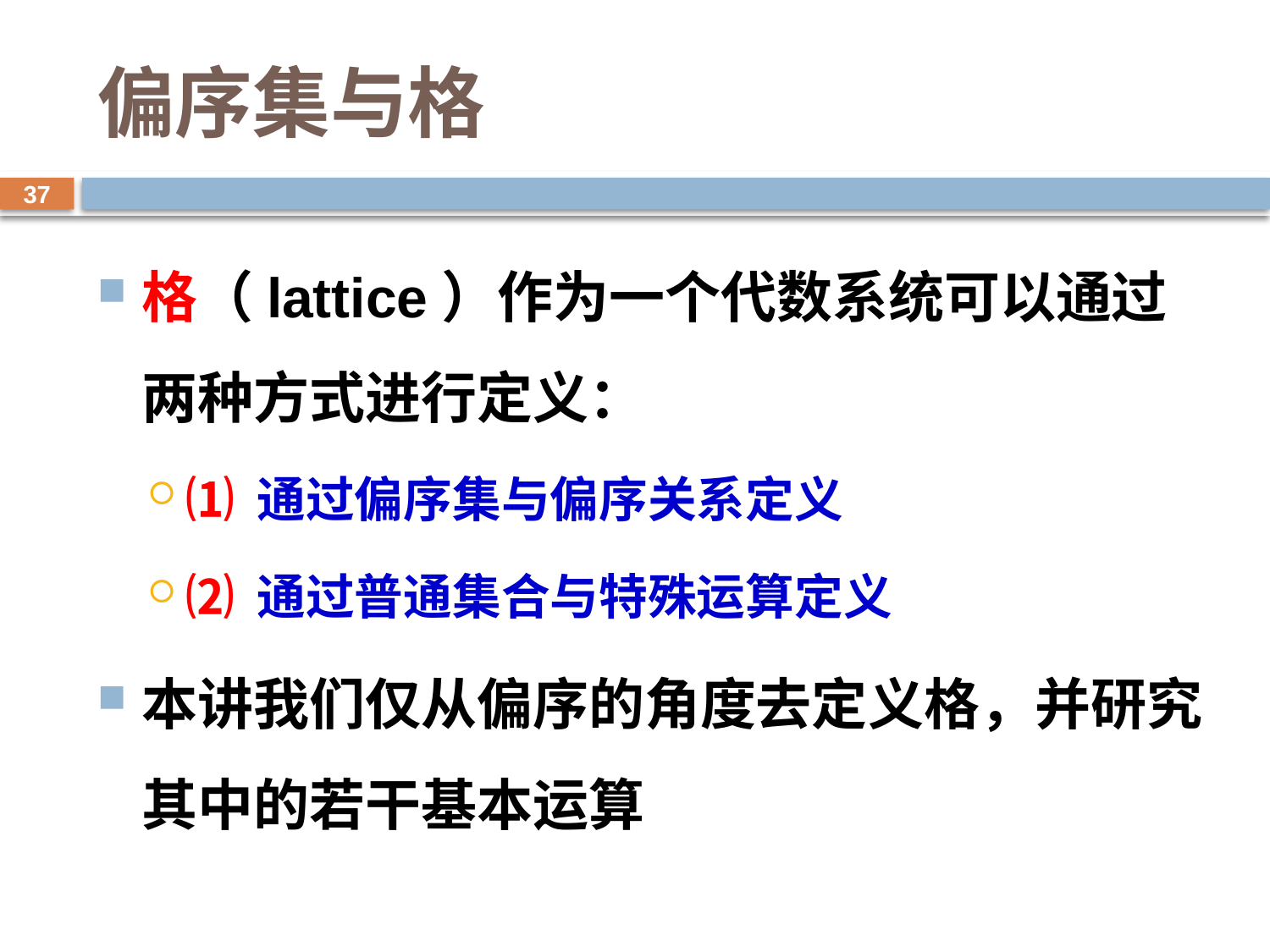

# 偏序集与格
37
格（lattice）作为一个代数系统可以通过两种方式进行定义：
⑴ 通过偏序集与偏序关系定义
⑵ 通过普通集合与特殊运算定义
本讲我们仅从偏序的角度去定义格，并研究其中的若干基本运算